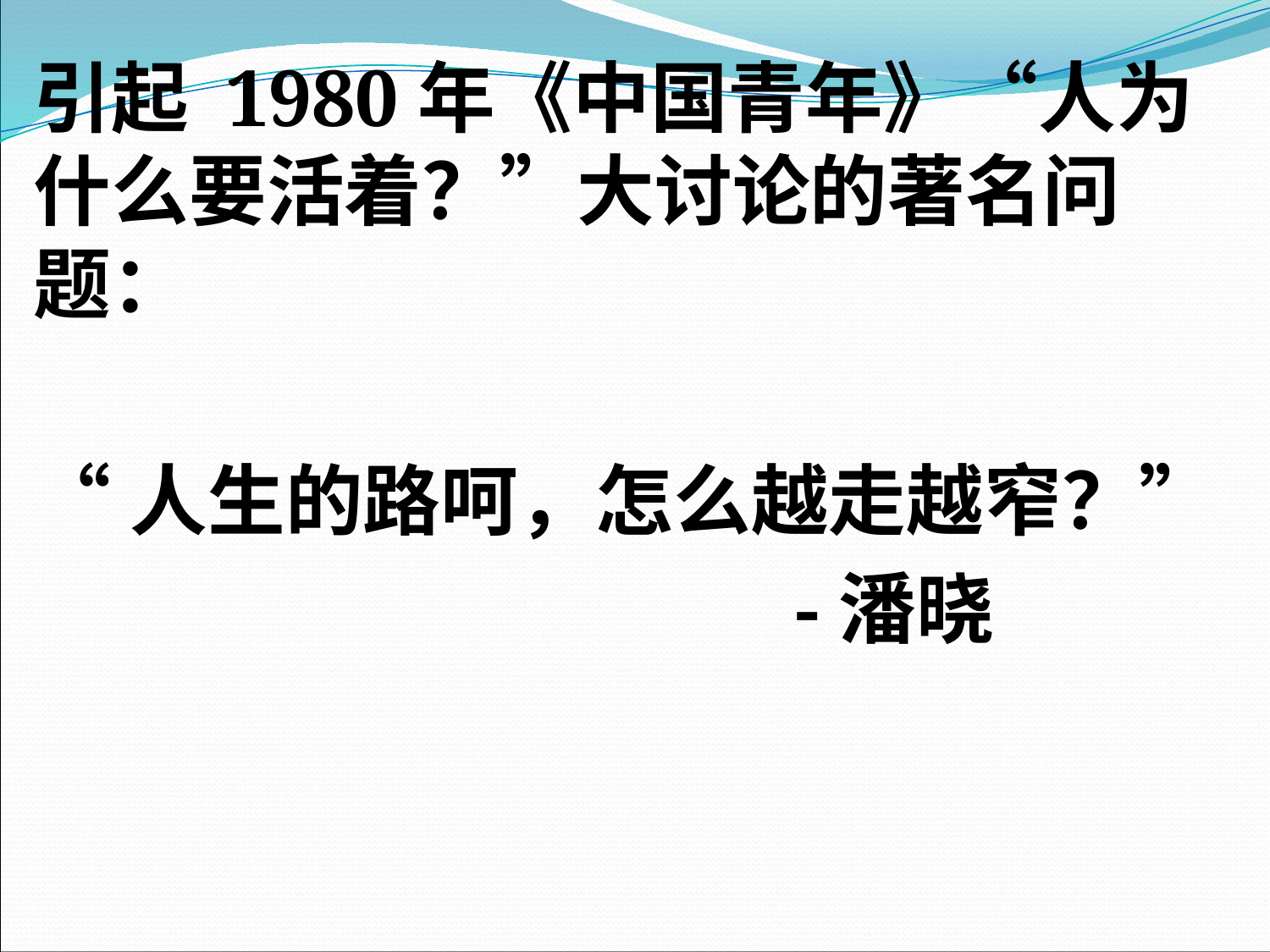

#
引起 1980年《中国青年》“人为什么要活着？”大讨论的著名问题：

“人生的路呵，怎么越走越窄？”
						-潘晓